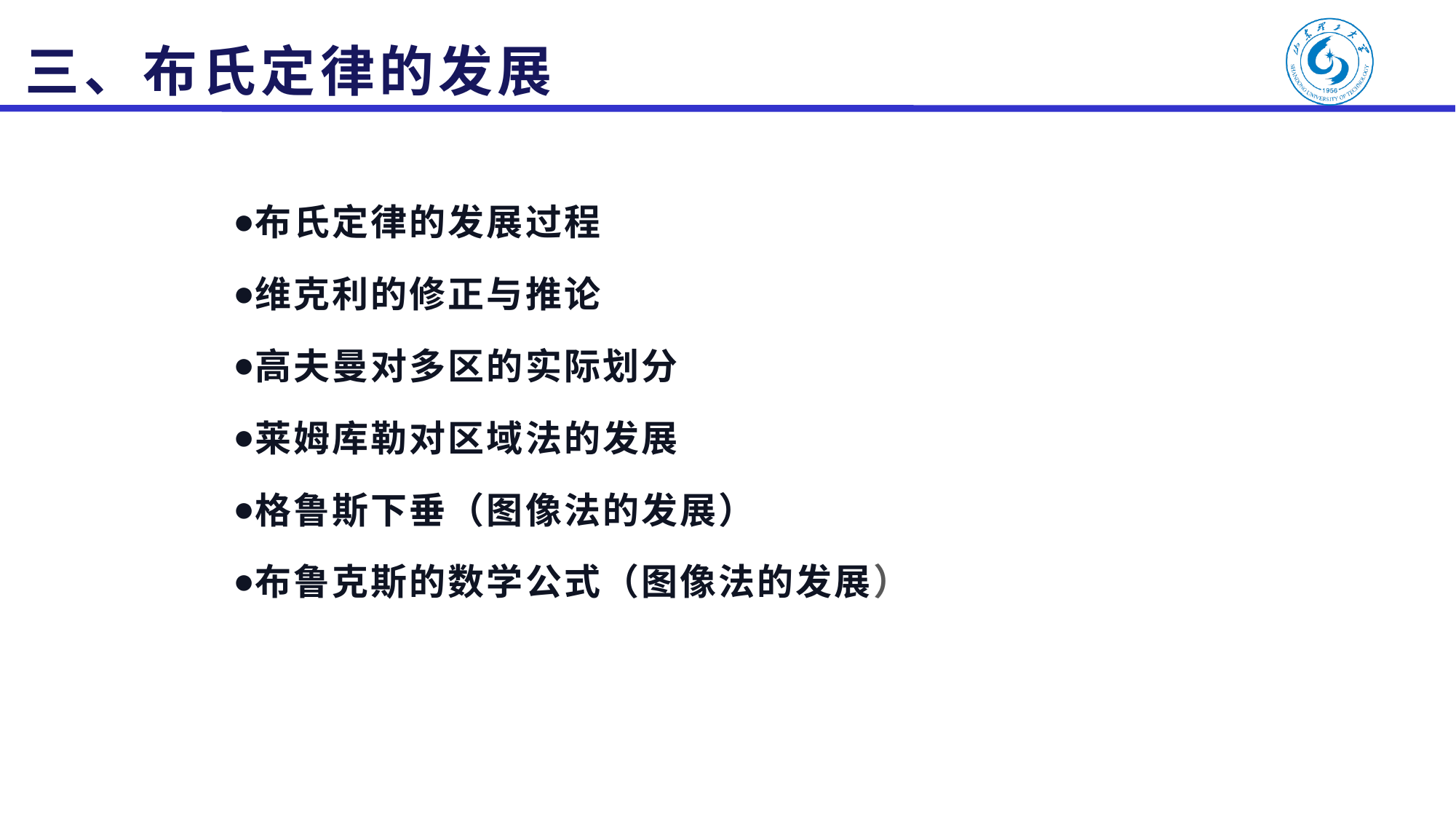

# 三、布氏定律的发展
布氏定律的发展过程
维克利的修正与推论
高夫曼对多区的实际划分
莱姆库勒对区域法的发展
格鲁斯下垂（图像法的发展）
布鲁克斯的数学公式（图像法的发展）